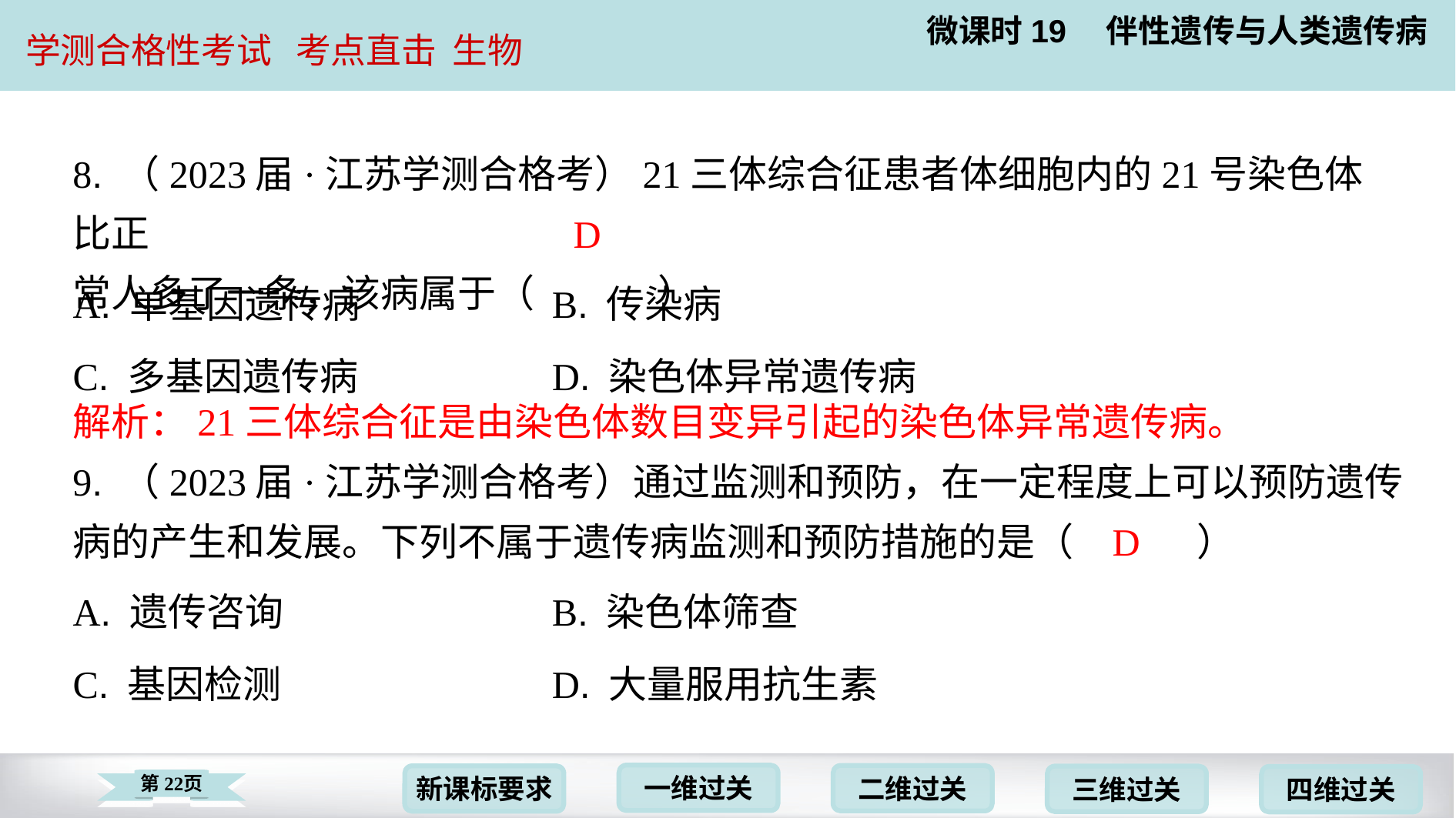

8. （2023届·江苏学测合格考）21三体综合征患者体细胞内的21号染色体比正
常人多了一条，该病属于（　D　）
D
| A. 单基因遗传病 | B. 传染病 |
| --- | --- |
| C. 多基因遗传病 | D. 染色体异常遗传病 |
解析：21三体综合征是由染色体数目变异引起的染色体异常遗传病。
9. （2023届·江苏学测合格考）通过监测和预防，在一定程度上可以预防遗传
病的产生和发展。下列不属于遗传病监测和预防措施的是（　D　）
D
| A. 遗传咨询 | B. 染色体筛查 |
| --- | --- |
| C. 基因检测 | D. 大量服用抗生素 |